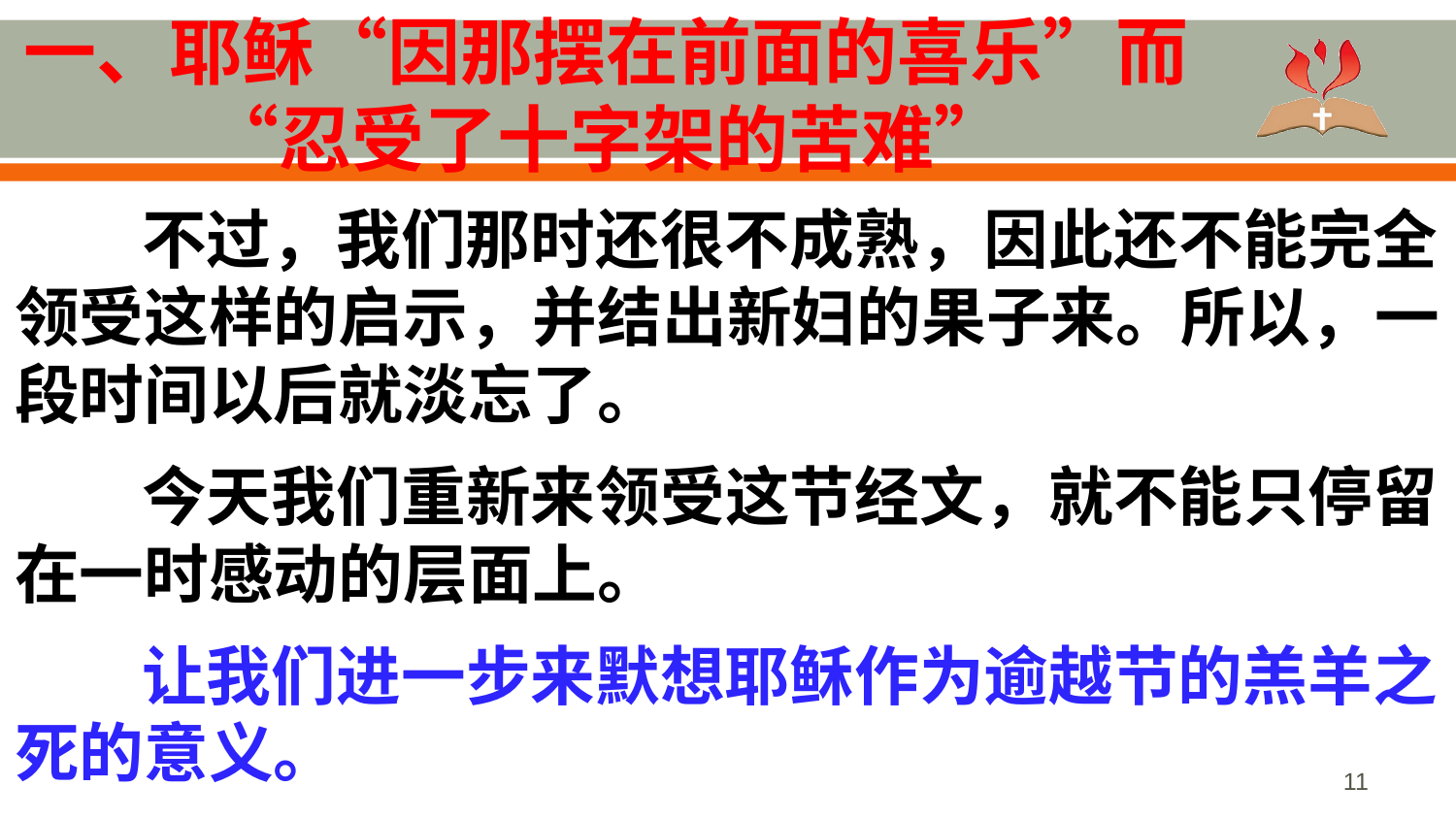

# 一、耶稣“因那摆在前面的喜乐”而“忍受了十字架的苦难”
不过，我们那时还很不成熟，因此还不能完全领受这样的启示，并结出新妇的果子来。所以，一段时间以后就淡忘了。
今天我们重新来领受这节经文，就不能只停留在一时感动的层面上。
让我们进一步来默想耶稣作为逾越节的羔羊之死的意义。
。

11